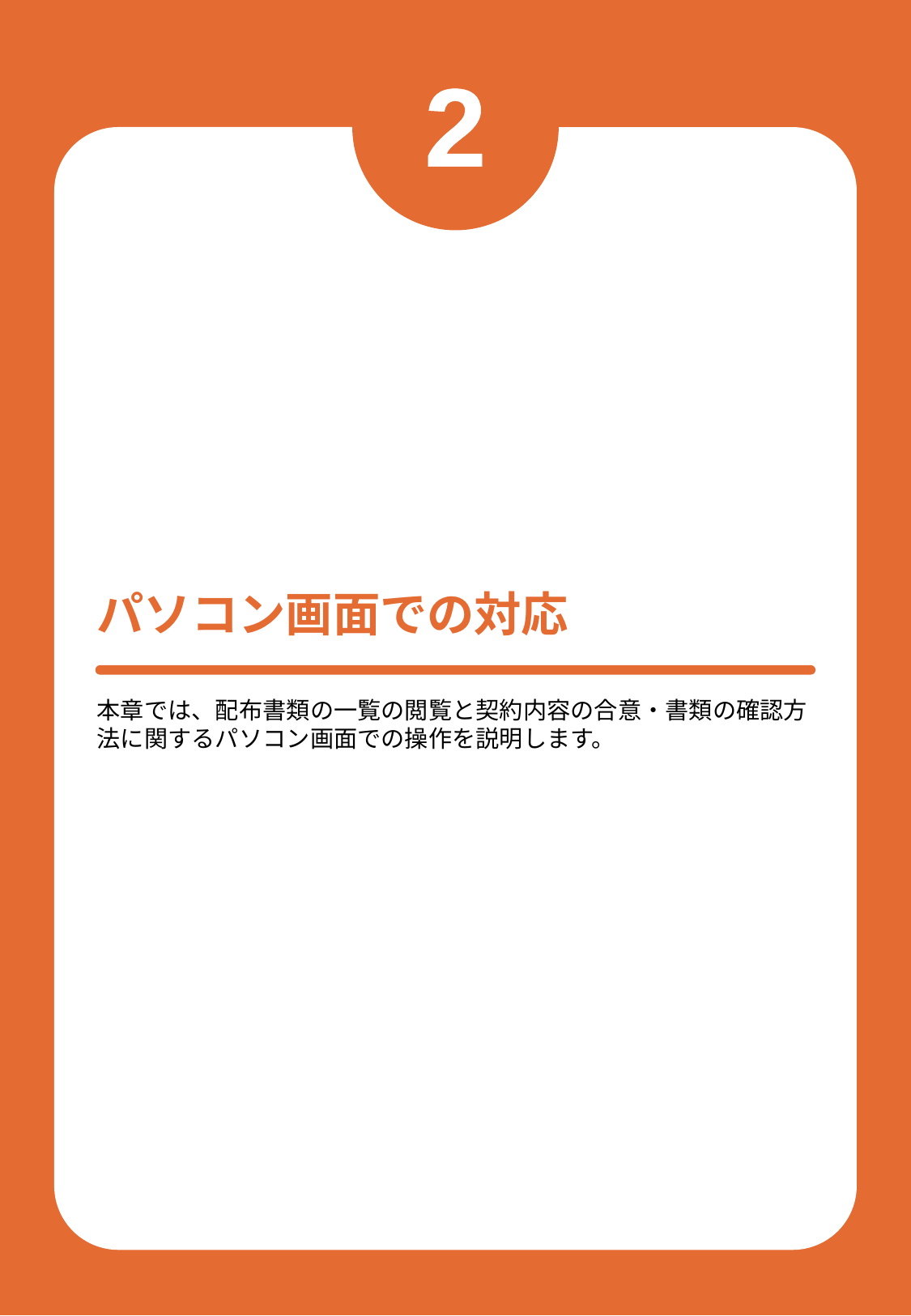

2

パソコン画面での対応

本章では、配布書類の一覧の閲覧と契約内容の合意・書類の確認方法に関するパソコン画面での操作を説明します。